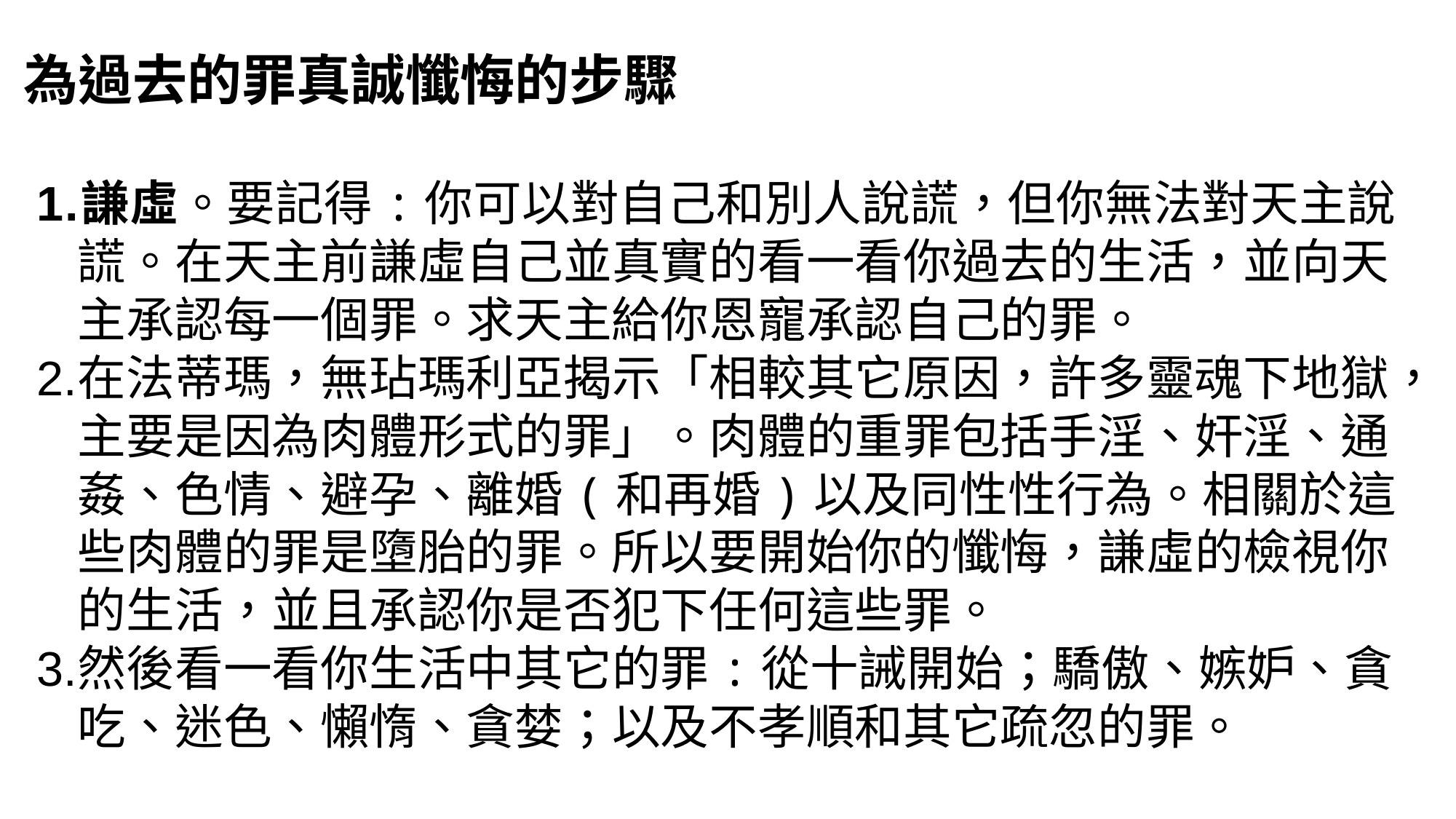

為過去的罪真誠懺悔的步驟
謙虛。要記得:你可以對自己和別人說謊，但你無法對天主說謊。在天主前謙虛自己並真實的看一看你過去的生活，並向天主承認每一個罪。求天主給你恩寵承認自己的罪。
在法蒂瑪，無玷瑪利亞揭示「相較其它原因，許多靈魂下地獄，主要是因為肉體形式的罪」。肉體的重罪包括手淫、奸淫、通姦、色情、避孕、離婚(和再婚)以及同性性行為。相關於這些肉體的罪是墮胎的罪。所以要開始你的懺悔，謙虛的檢視你的生活，並且承認你是否犯下任何這些罪。
然後看一看你生活中其它的罪:從十誡開始；驕傲、嫉妒、貪吃、迷色、懶惰、貪婪；以及不孝順和其它疏忽的罪。